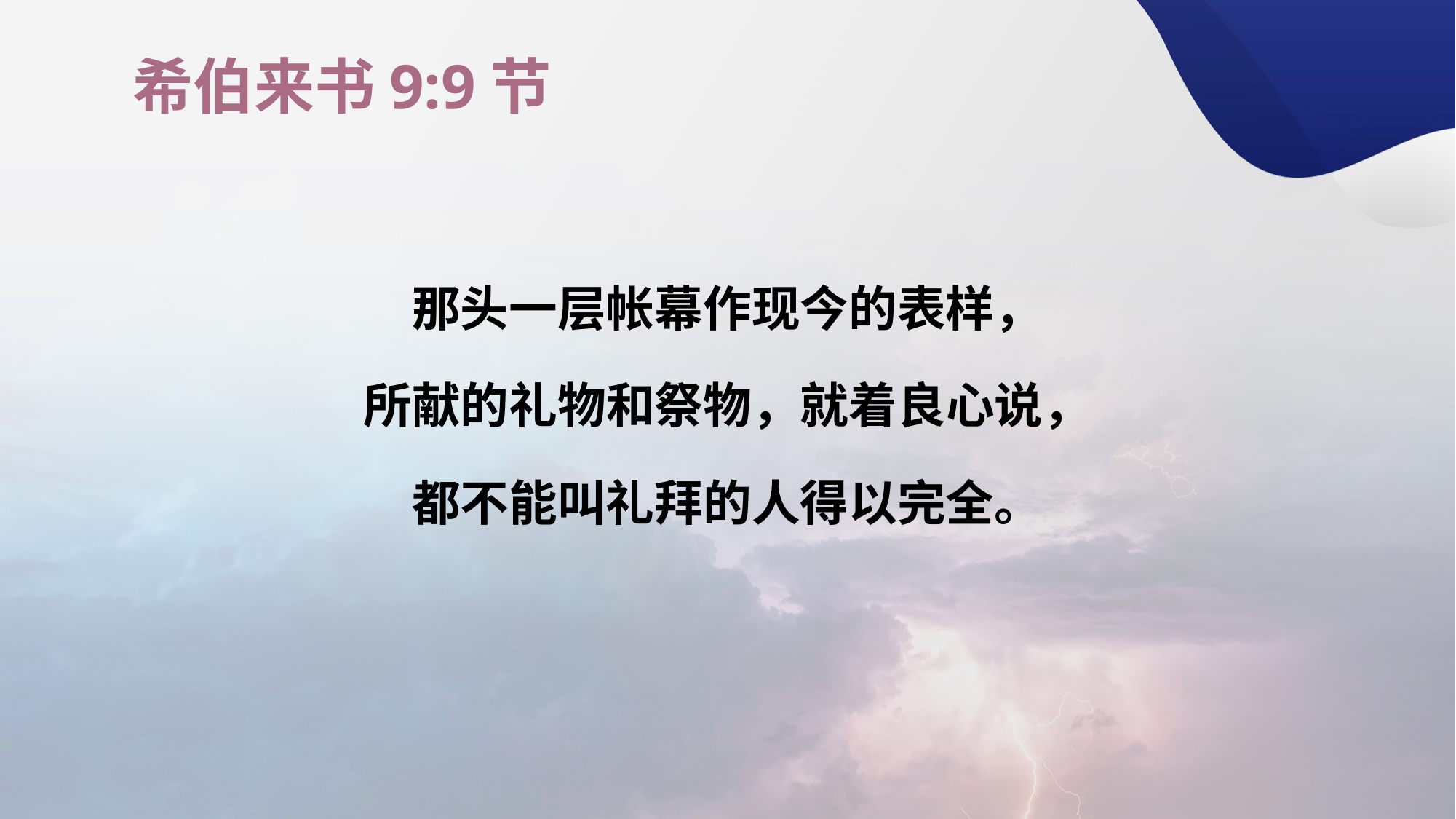

希伯来书9:9节
那头一层帐幕作现今的表样，
所献的礼物和祭物，就着良心说，
都不能叫礼拜的人得以完全。